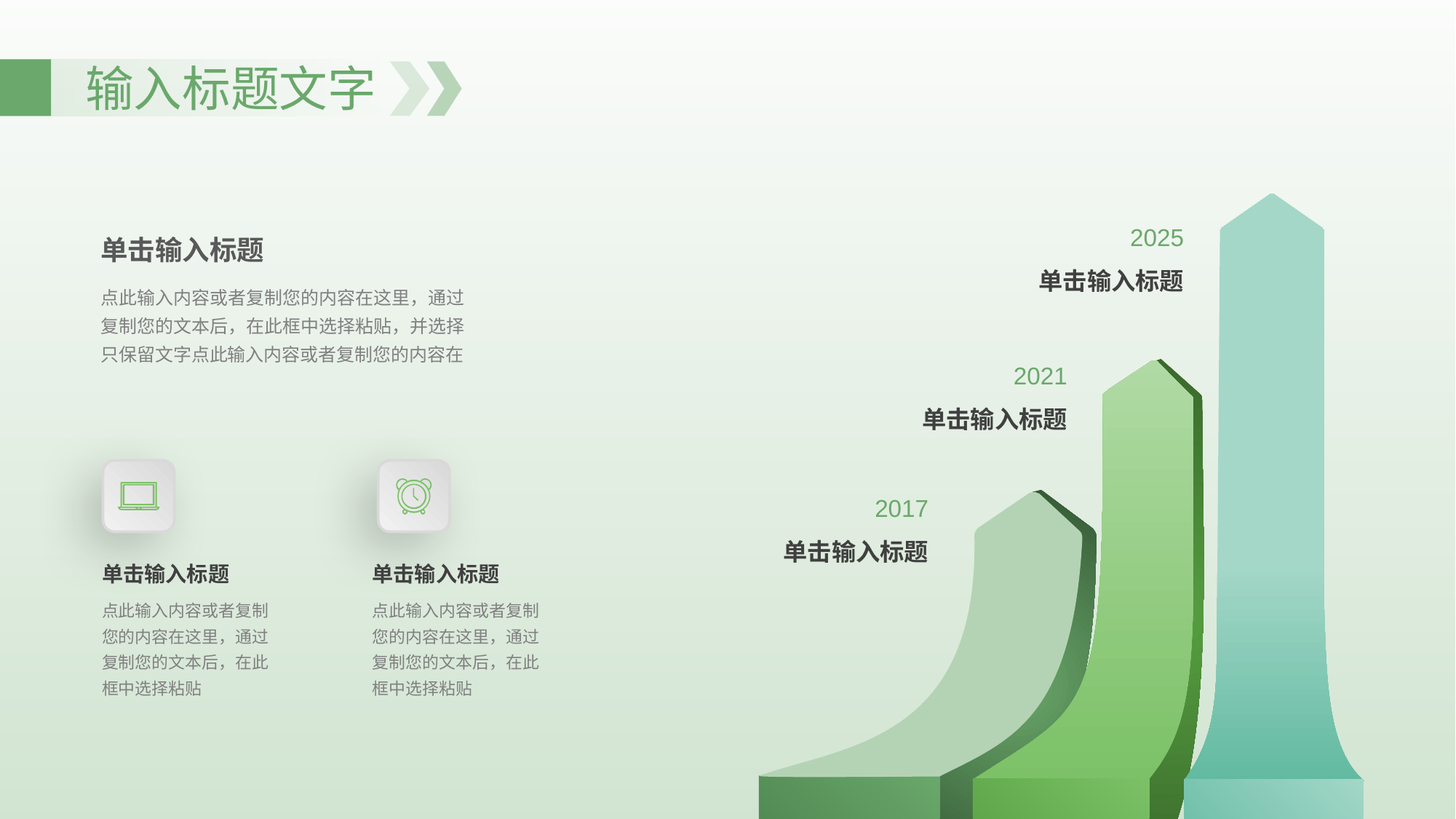

输入标题文字

2025
单击输入标题
单击输入标题
点此输入内容或者复制您的内容在这里，通过复制您的文本后，在此框中选择粘贴，并选择只保留文字点此输入内容或者复制您的内容在
2021
单击输入标题

2017

单击输入标题
单击输入标题
单击输入标题
点此输入内容或者复制您的内容在这里，通过复制您的文本后，在此框中选择粘贴
点此输入内容或者复制您的内容在这里，通过复制您的文本后，在此框中选择粘贴